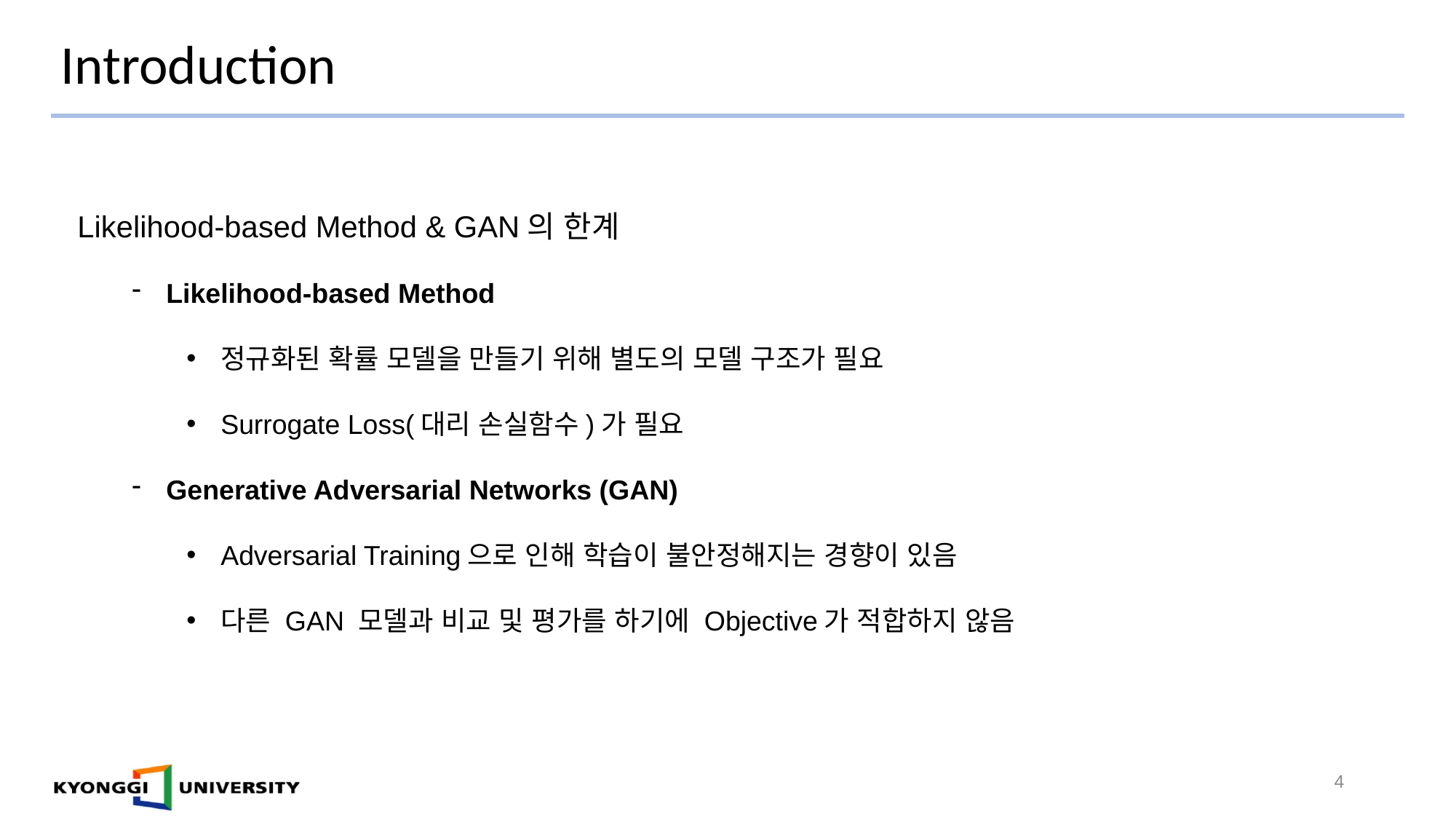

# Introduction
Likelihood-based Method & GAN의 한계
Likelihood-based Method
정규화된 확률 모델을 만들기 위해 별도의 모델 구조가 필요
Surrogate Loss(대리 손실함수)가 필요
Generative Adversarial Networks (GAN)
Adversarial Training으로 인해 학습이 불안정해지는 경향이 있음
다른 GAN 모델과 비교 및 평가를 하기에 Objective가 적합하지 않음
4